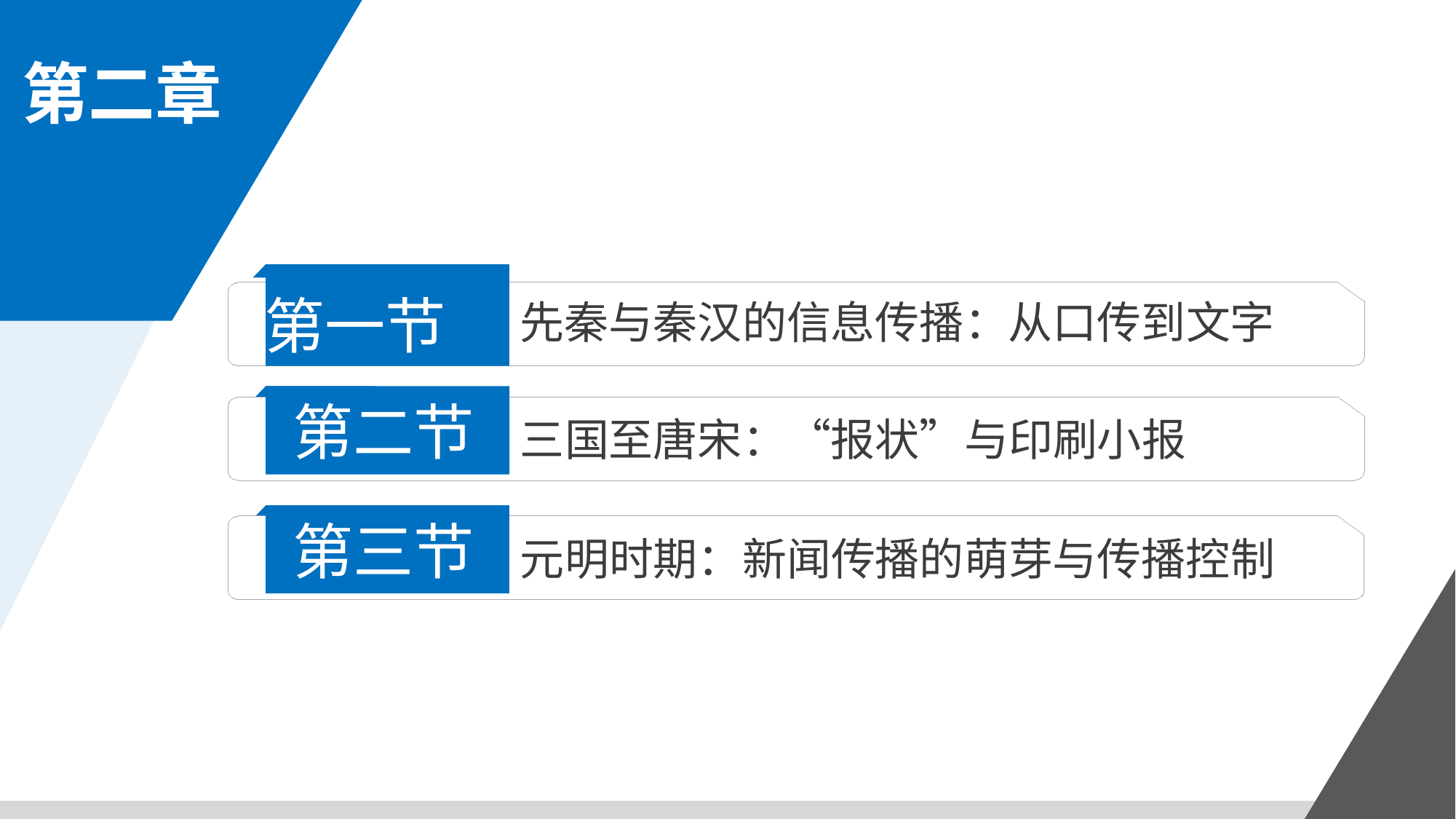

第二章

  第一节

先秦与秦汉的信息传播：从口传到文字

第二节

三国至唐宋：“报状”与印刷小报

第三节

元明时期：新闻传播的萌芽与传播控制